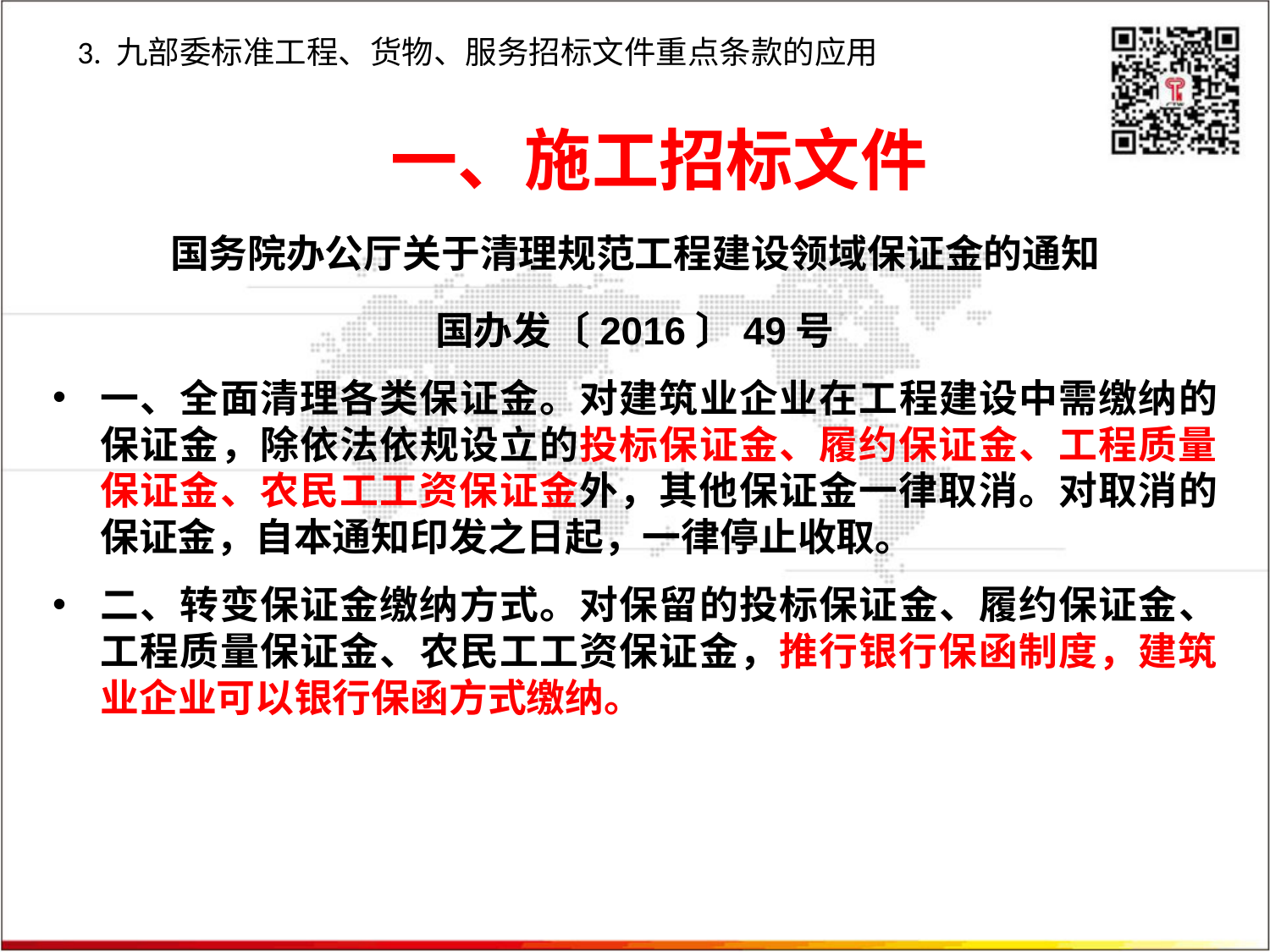

3. 九部委标准工程、货物、服务招标文件重点条款的应用
一、施工招标文件
国务院办公厅关于清理规范工程建设领域保证金的通知
国办发〔2016〕49号
一、全面清理各类保证金。对建筑业企业在工程建设中需缴纳的保证金，除依法依规设立的投标保证金、履约保证金、工程质量保证金、农民工工资保证金外，其他保证金一律取消。对取消的保证金，自本通知印发之日起，一律停止收取。
二、转变保证金缴纳方式。对保留的投标保证金、履约保证金、工程质量保证金、农民工工资保证金，推行银行保函制度，建筑业企业可以银行保函方式缴纳。